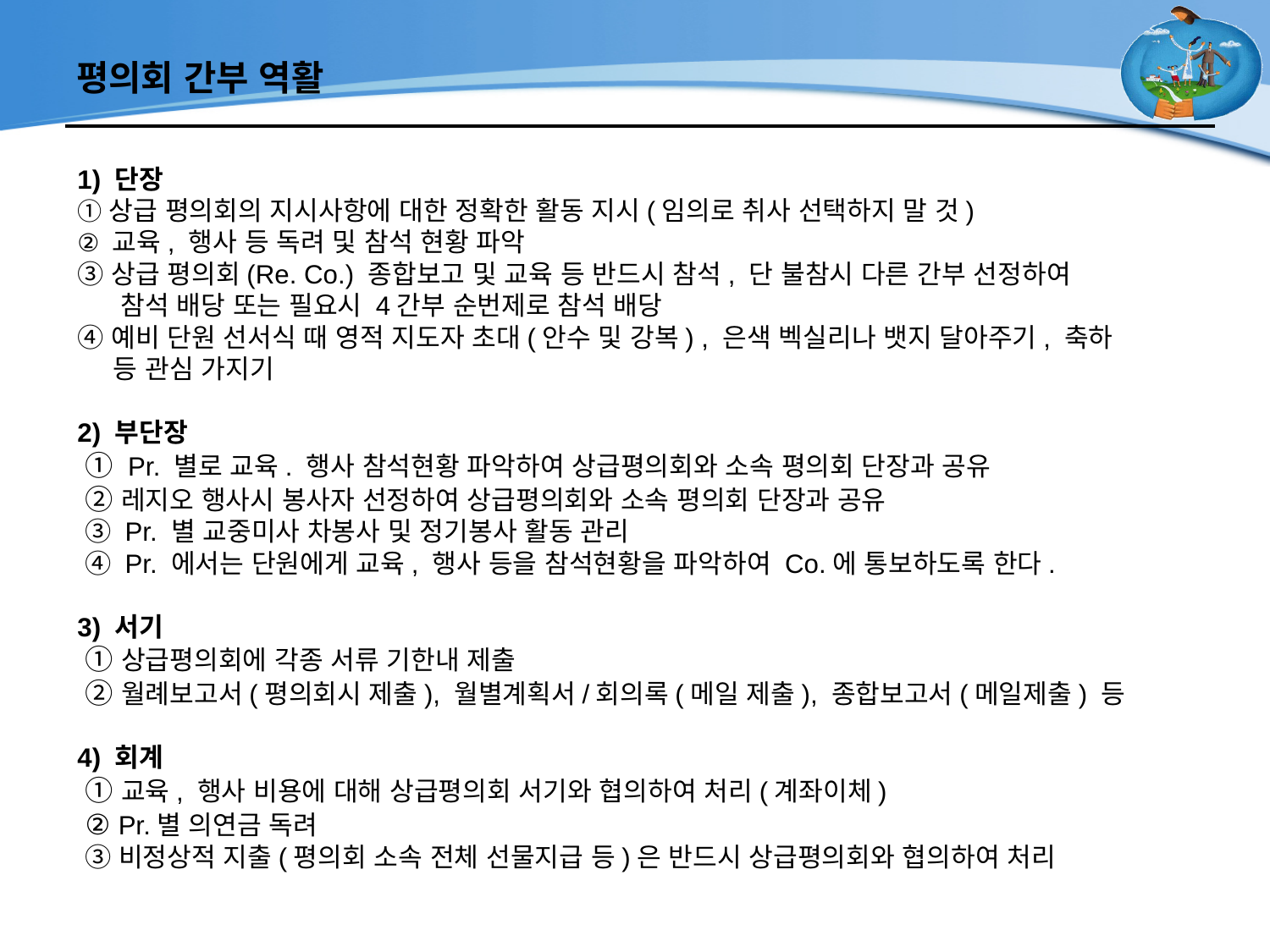

# 평의회 간부 역활
1) 단장
① 상급 평의회의 지시사항에 대한 정확한 활동 지시(임의로 취사 선택하지 말 것)
② 교육, 행사 등 독려 및 참석 현황 파악
③ 상급 평의회(Re. Co.) 종합보고 및 교육 등 반드시 참석, 단 불참시 다른 간부 선정하여
     참석 배당 또는 필요시 4간부 순번제로 참석 배당
④ 예비 단원 선서식 때 영적 지도자 초대(안수 및 강복) , 은색 벡실리나 뱃지 달아주기, 축하
    등 관심 가지기
2) 부단장
 ① Pr. 별로 교육. 행사 참석현황 파악하여 상급평의회와 소속 평의회 단장과 공유
 ② 레지오 행사시 봉사자 선정하여 상급평의회와 소속 평의회 단장과 공유
 ③ Pr. 별 교중미사 차봉사 및 정기봉사 활동 관리
 ④ Pr. 에서는 단원에게 교육, 행사 등을 참석현황을 파악하여 Co.에 통보하도록 한다.
3) 서기
 ① 상급평의회에 각종 서류 기한내 제출
 ② 월례보고서(평의회시 제출), 월별계획서/회의록(메일 제출), 종합보고서(메일제출) 등
4) 회계
 ① 교육, 행사 비용에 대해 상급평의회 서기와 협의하여 처리(계좌이체)
 ② Pr.별 의연금 독려
 ③ 비정상적 지출(평의회 소속 전체 선물지급 등)은 반드시 상급평의회와 협의하여 처리